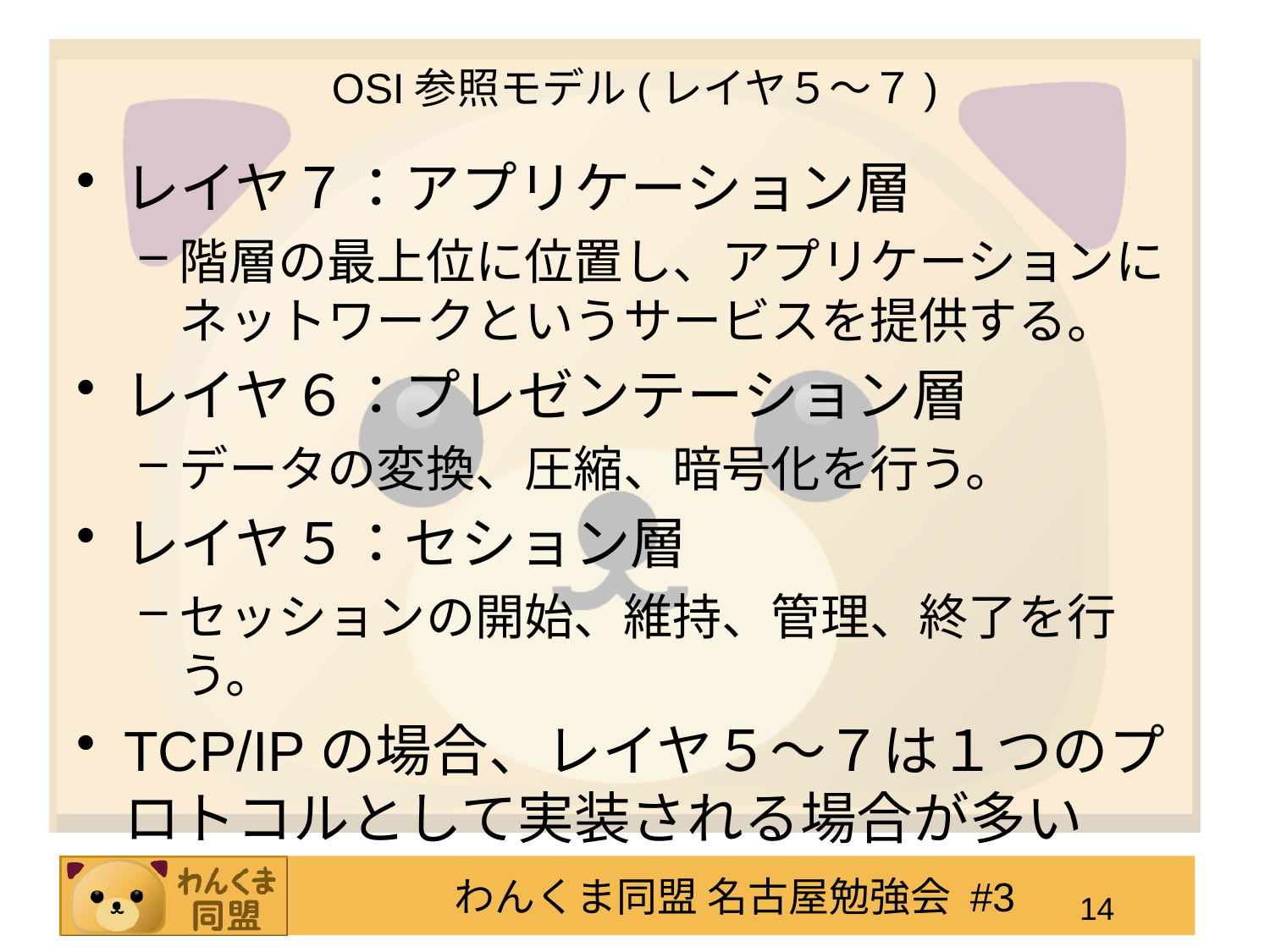

# OSI参照モデル(レイヤ５～７)
レイヤ７：アプリケーション層
階層の最上位に位置し、アプリケーションにネットワークというサービスを提供する。
レイヤ６：プレゼンテーション層
データの変換、圧縮、暗号化を行う。
レイヤ５：セション層
セッションの開始、維持、管理、終了を行う。
TCP/IPの場合、レイヤ５～７は１つのプロトコルとして実装される場合が多い